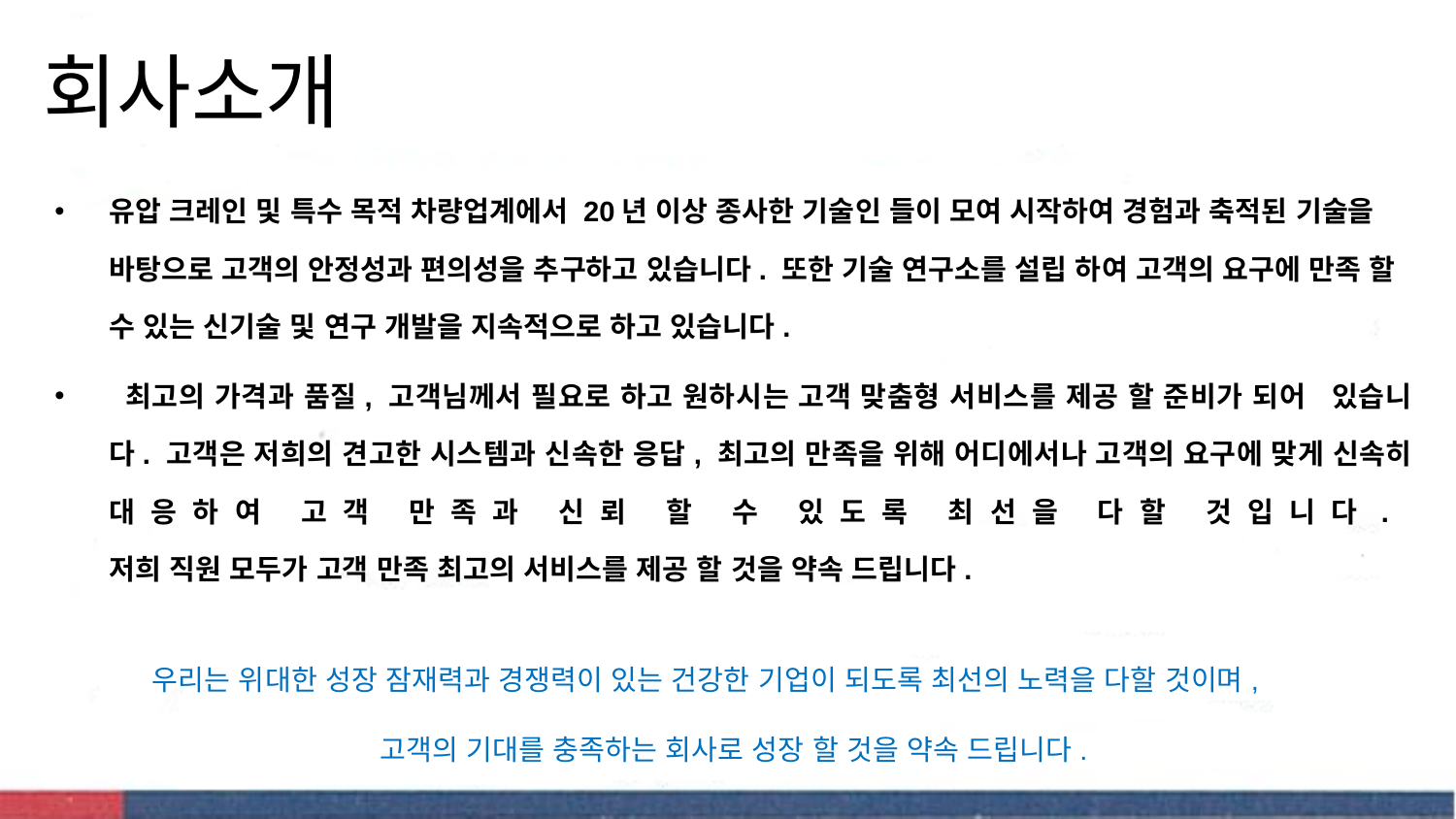

# 회사소개
유압 크레인 및 특수 목적 차량업계에서 20년 이상 종사한 기술인 들이 모여 시작하여 경험과 축적된 기술을 바탕으로 고객의 안정성과 편의성을 추구하고 있습니다. 또한 기술 연구소를 설립 하여 고객의 요구에 만족 할 수 있는 신기술 및 연구 개발을 지속적으로 하고 있습니다.
 최고의 가격과 품질, 고객님께서 필요로 하고 원하시는 고객 맞춤형 서비스를 제공 할 준비가 되어   있습니다. 고객은 저희의 견고한 시스템과 신속한 응답, 최고의 만족을 위해 어디에서나 고객의 요구에 맞게 신속히 대응하여 고객 만족과 신뢰 할 수 있도록 최선을 다할 것입니다.
저희 직원 모두가 고객 만족 최고의 서비스를 제공 할 것을 약속 드립니다.

우리는 위대한 성장 잠재력과 경쟁력이 있는 건강한 기업이 되도록 최선의 노력을 다할 것이며,
고객의 기대를 충족하는 회사로 성장 할 것을 약속 드립니다.